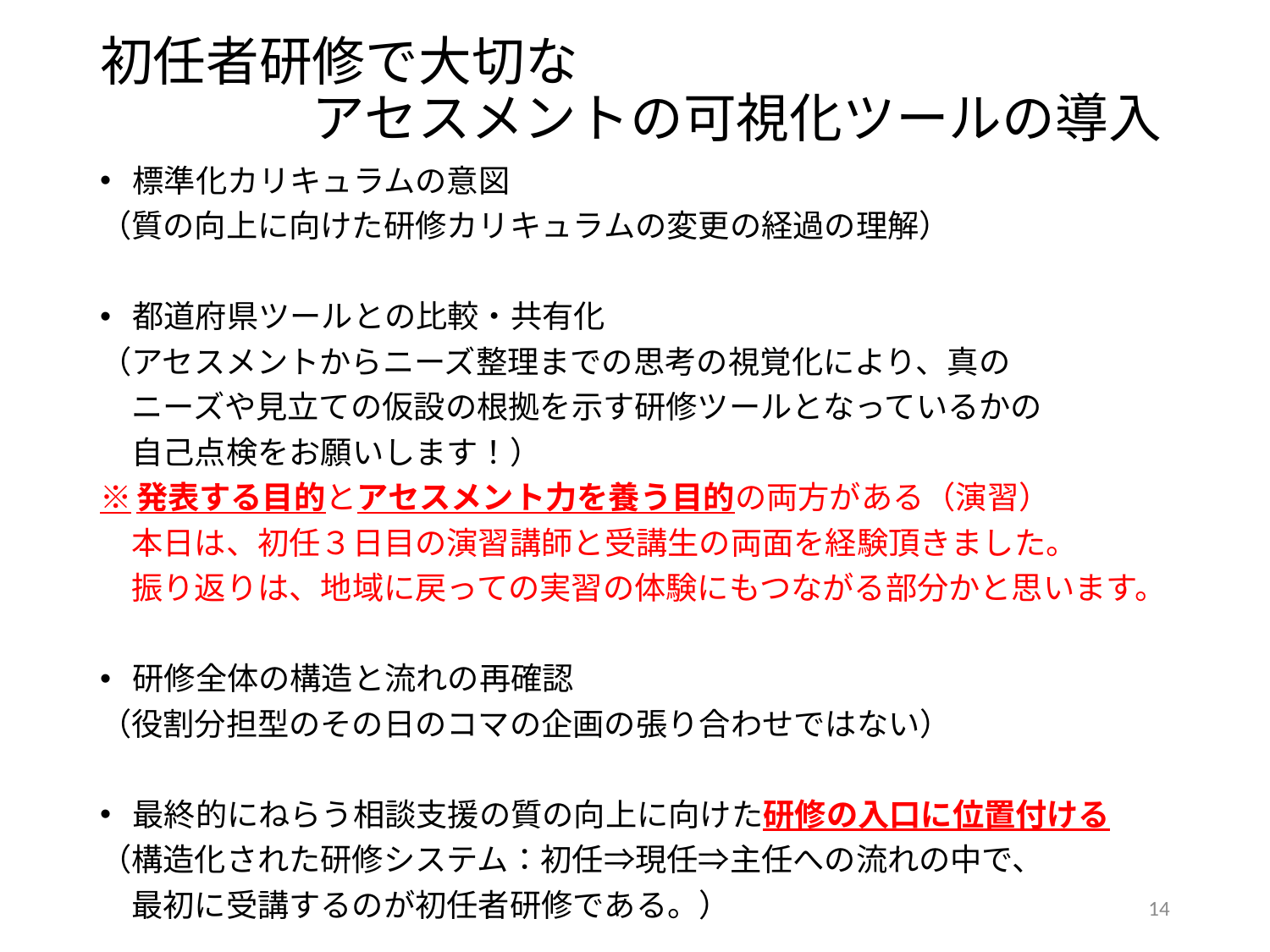

# 初任者研修で大切な 　　　　アセスメントの可視化ツールの導入
標準化カリキュラムの意図
（質の向上に向けた研修カリキュラムの変更の経過の理解）

都道府県ツールとの比較・共有化
（アセスメントからニーズ整理までの思考の視覚化により、真の
　ニーズや見立ての仮設の根拠を示す研修ツールとなっているかの
　自己点検をお願いします！）
※発表する目的とアセスメント力を養う目的の両方がある（演習）
　本日は、初任３日目の演習講師と受講生の両面を経験頂きました。
　振り返りは、地域に戻っての実習の体験にもつながる部分かと思います。

研修全体の構造と流れの再確認
（役割分担型のその日のコマの企画の張り合わせではない）

最終的にねらう相談支援の質の向上に向けた研修の入口に位置付ける
（構造化された研修システム：初任⇒現任⇒主任への流れの中で、
　最初に受講するのが初任者研修である。）
14